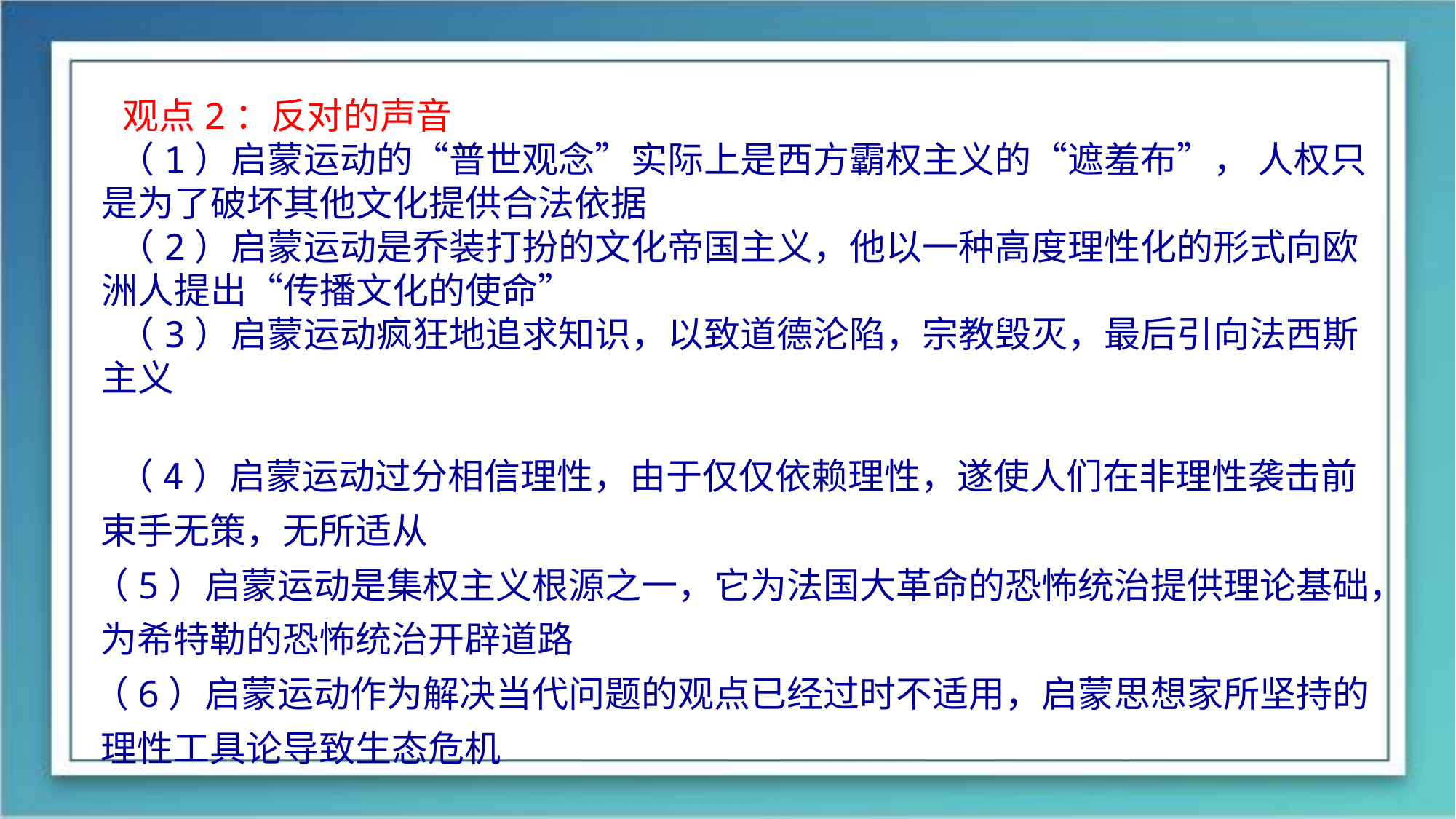

观点2：反对的声音
 （1）启蒙运动的“普世观念”实际上是西方霸权主义的“遮羞布”， 人权只是为了破坏其他文化提供合法依据
 （2）启蒙运动是乔装打扮的文化帝国主义，他以一种高度理性化的形式向欧洲人提出“传播文化的使命”
 （3）启蒙运动疯狂地追求知识，以致道德沦陷，宗教毁灭，最后引向法西斯主义

      （4）启蒙运动过分相信理性，由于仅仅依赖理性，遂使人们在非理性袭击前
    束手无策，无所适从
   （5）启蒙运动是集权主义根源之一，它为法国大革命的恐怖统治提供理论基础，
    为希特勒的恐怖统治开辟道路
   （6）启蒙运动作为解决当代问题的观点已经过时不适用，启蒙思想家所坚持的
    理性工具论导致生态危机